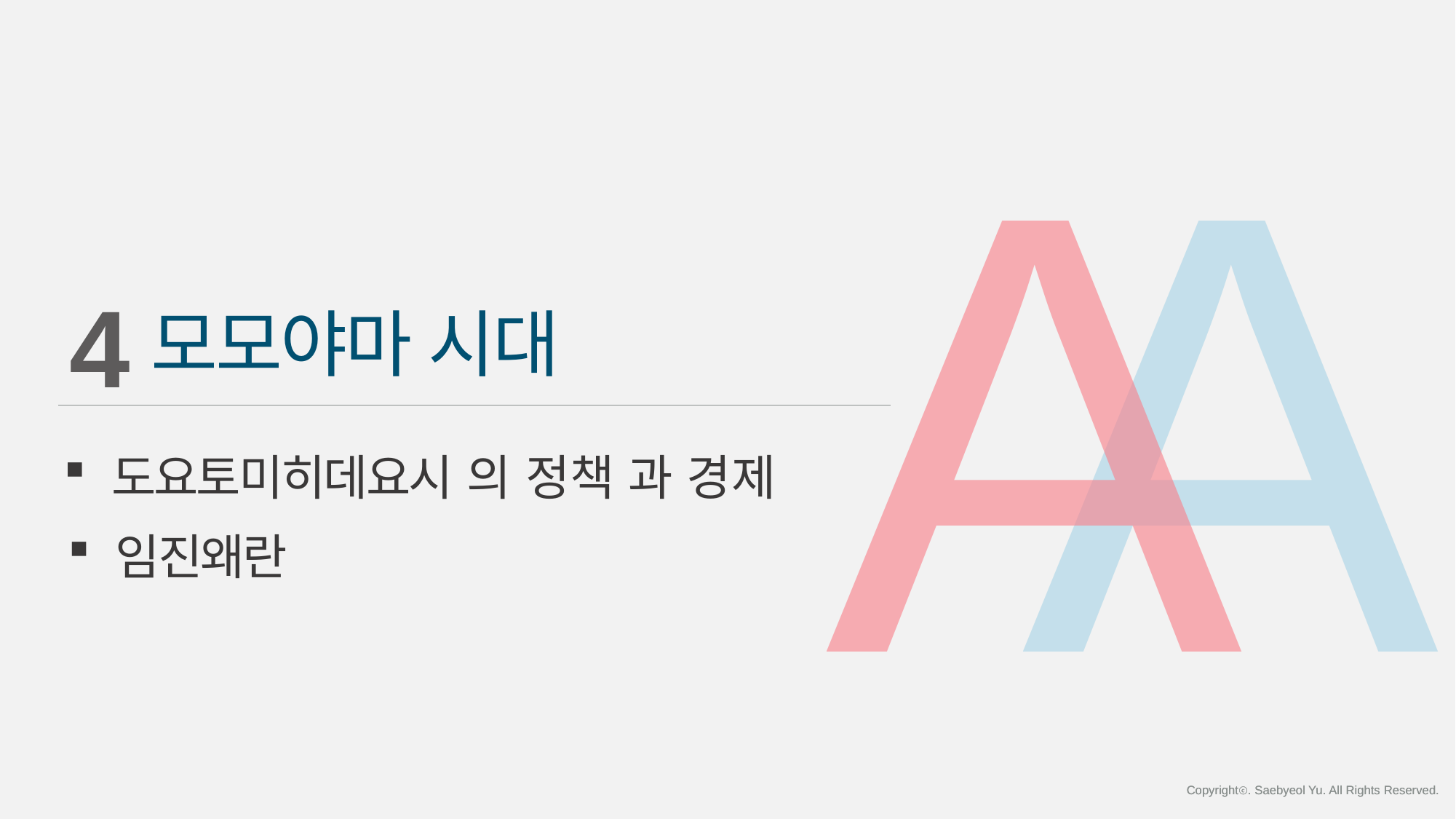

A
A
4
모모야마 시대
 도요토미히데요시 의 정책 과 경제

 임진왜란
Copyrightⓒ. Saebyeol Yu. All Rights Reserved.